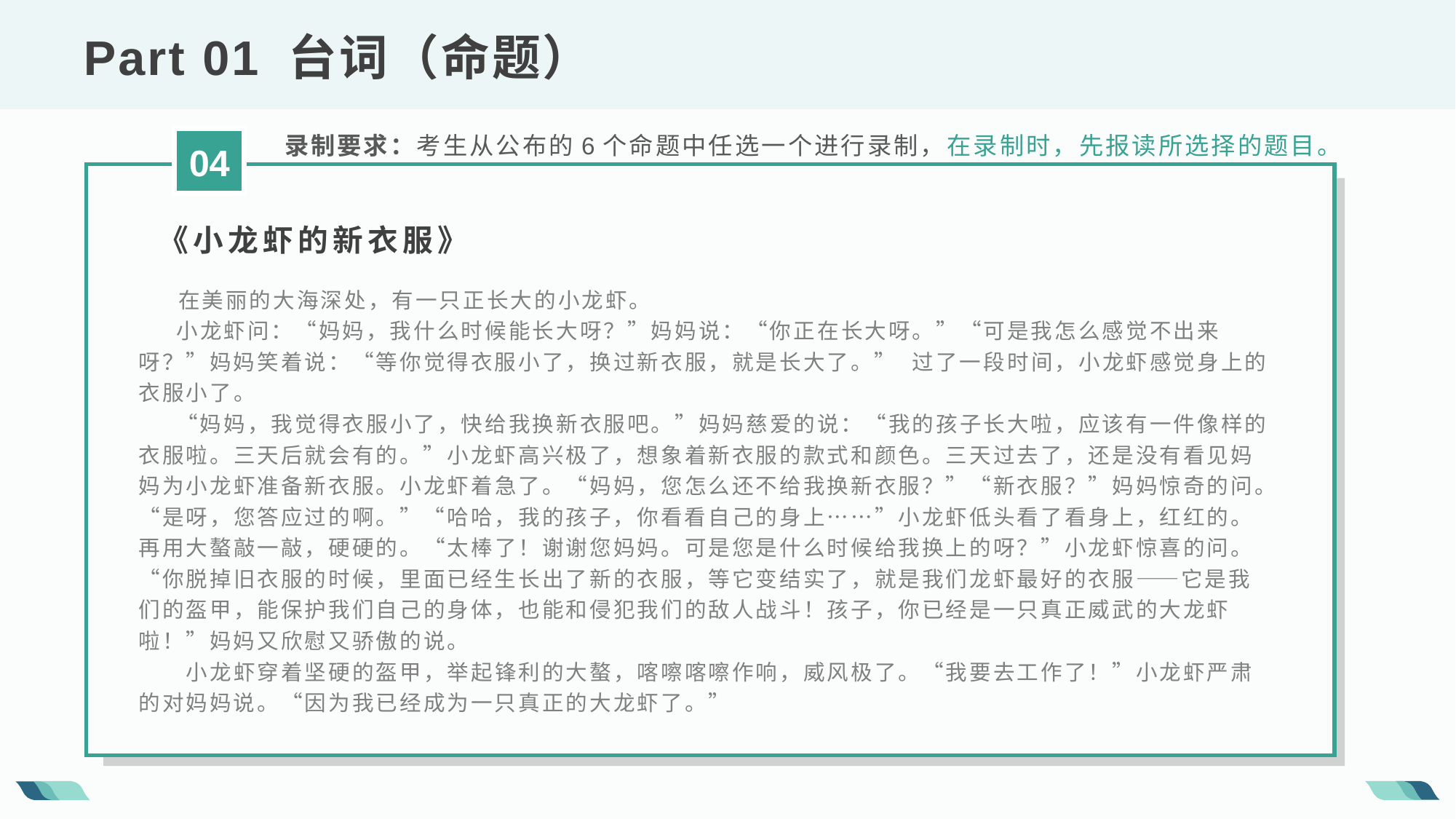

Part 01 台词（命题）
录制要求：考生从公布的6个命题中任选一个进行录制，在录制时，先报读所选择的题目。
04

《小龙虾的新衣服》
     在美丽的大海深处，有一只正长大的小龙虾。
　  小龙虾问：“妈妈，我什么时候能长大呀？”妈妈说：“你正在长大呀。”“可是我怎么感觉不出来呀？”妈妈笑着说：“等你觉得衣服小了，换过新衣服，就是长大了。”  过了一段时间，小龙虾感觉身上的衣服小了。
　  “妈妈，我觉得衣服小了，快给我换新衣服吧。”妈妈慈爱的说：“我的孩子长大啦，应该有一件像样的衣服啦。三天后就会有的。”小龙虾高兴极了，想象着新衣服的款式和颜色。三天过去了，还是没有看见妈妈为小龙虾准备新衣服。小龙虾着急了。“妈妈，您怎么还不给我换新衣服？”“新衣服？”妈妈惊奇的问。“是呀，您答应过的啊。”“哈哈，我的孩子，你看看自己的身上……”小龙虾低头看了看身上，红红的。再用大螯敲一敲，硬硬的。“太棒了！谢谢您妈妈。可是您是什么时候给我换上的呀？”小龙虾惊喜的问。“你脱掉旧衣服的时候，里面已经生长出了新的衣服，等它变结实了，就是我们龙虾最好的衣服——它是我们的盔甲，能保护我们自己的身体，也能和侵犯我们的敌人战斗！孩子，你已经是一只真正威武的大龙虾啦！”妈妈又欣慰又骄傲的说。
　　小龙虾穿着坚硬的盔甲，举起锋利的大螯，喀嚓喀嚓作响，威风极了。“我要去工作了！”小龙虾严肃的对妈妈说。“因为我已经成为一只真正的大龙虾了。”